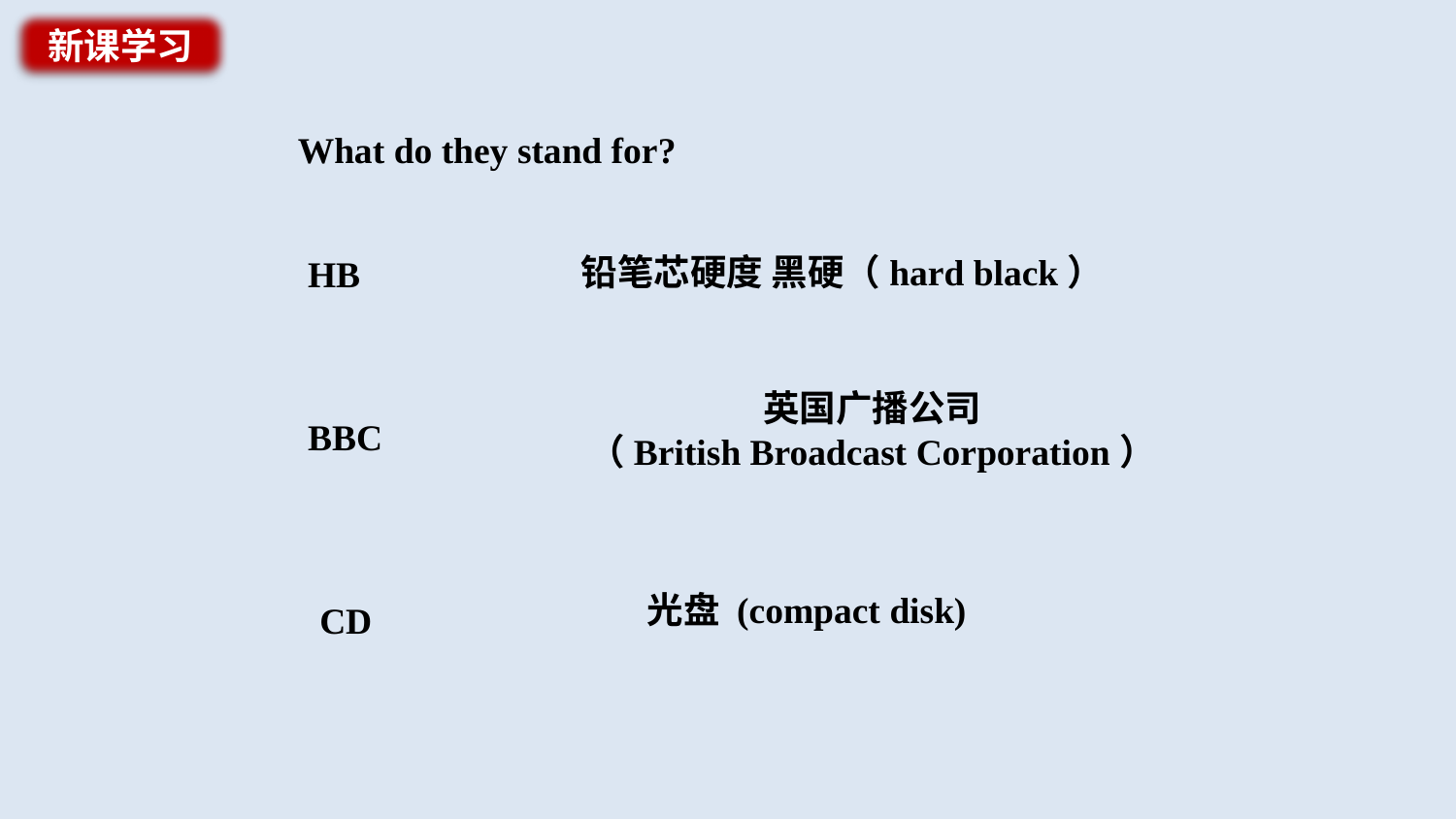

新课学习
What do they stand for?
铅笔芯硬度 黑硬（hard black）
HB
英国广播公司
（British Broadcast Corporation）
BBC
光盘 (compact disk)
CD